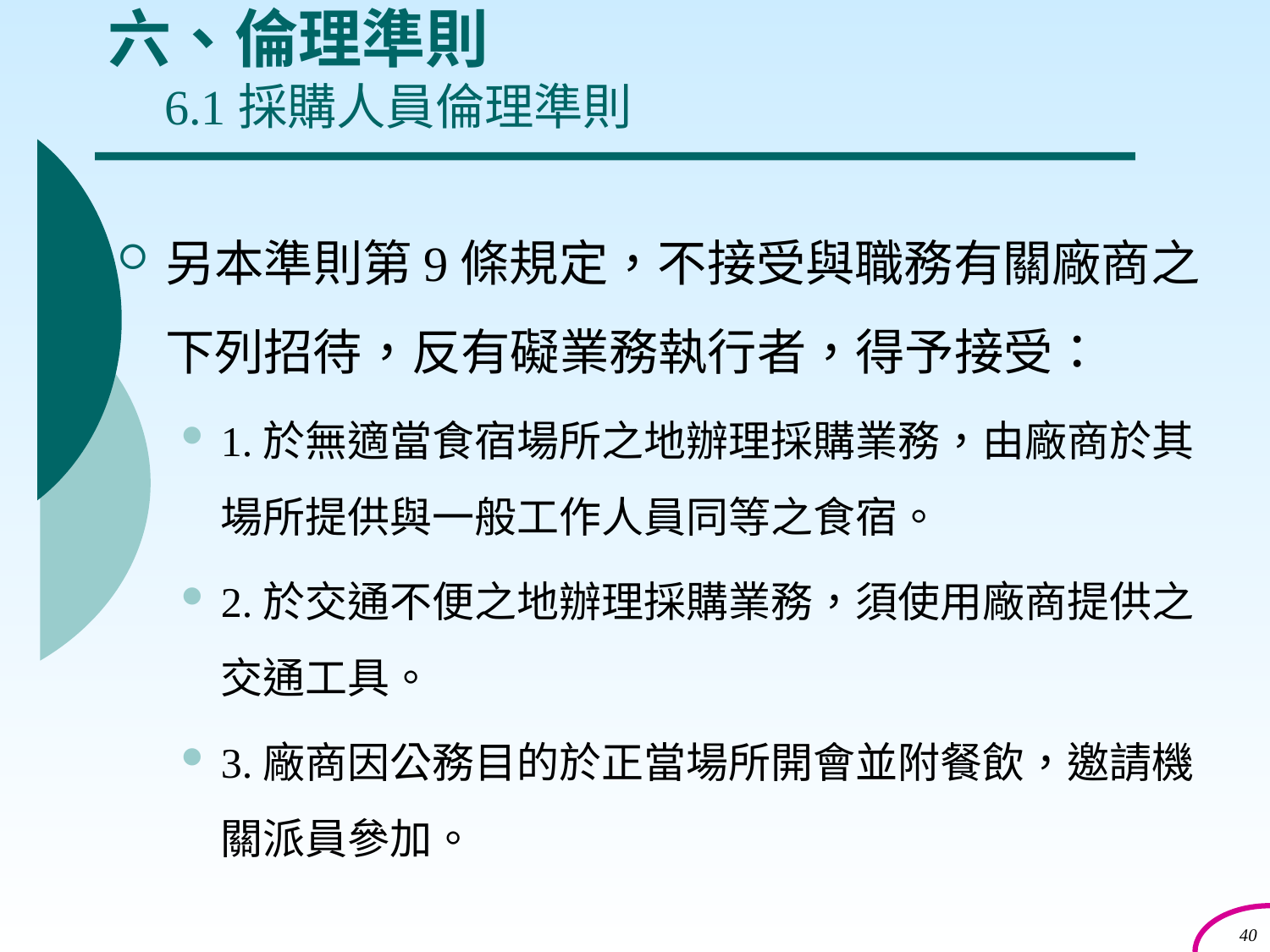

# 六、倫理準則 6.1採購人員倫理準則
另本準則第9條規定，不接受與職務有關廠商之下列招待，反有礙業務執行者，得予接受：
1.於無適當食宿場所之地辦理採購業務，由廠商於其場所提供與一般工作人員同等之食宿。
2.於交通不便之地辦理採購業務，須使用廠商提供之交通工具。
3.廠商因公務目的於正當場所開會並附餐飲，邀請機關派員參加。
40